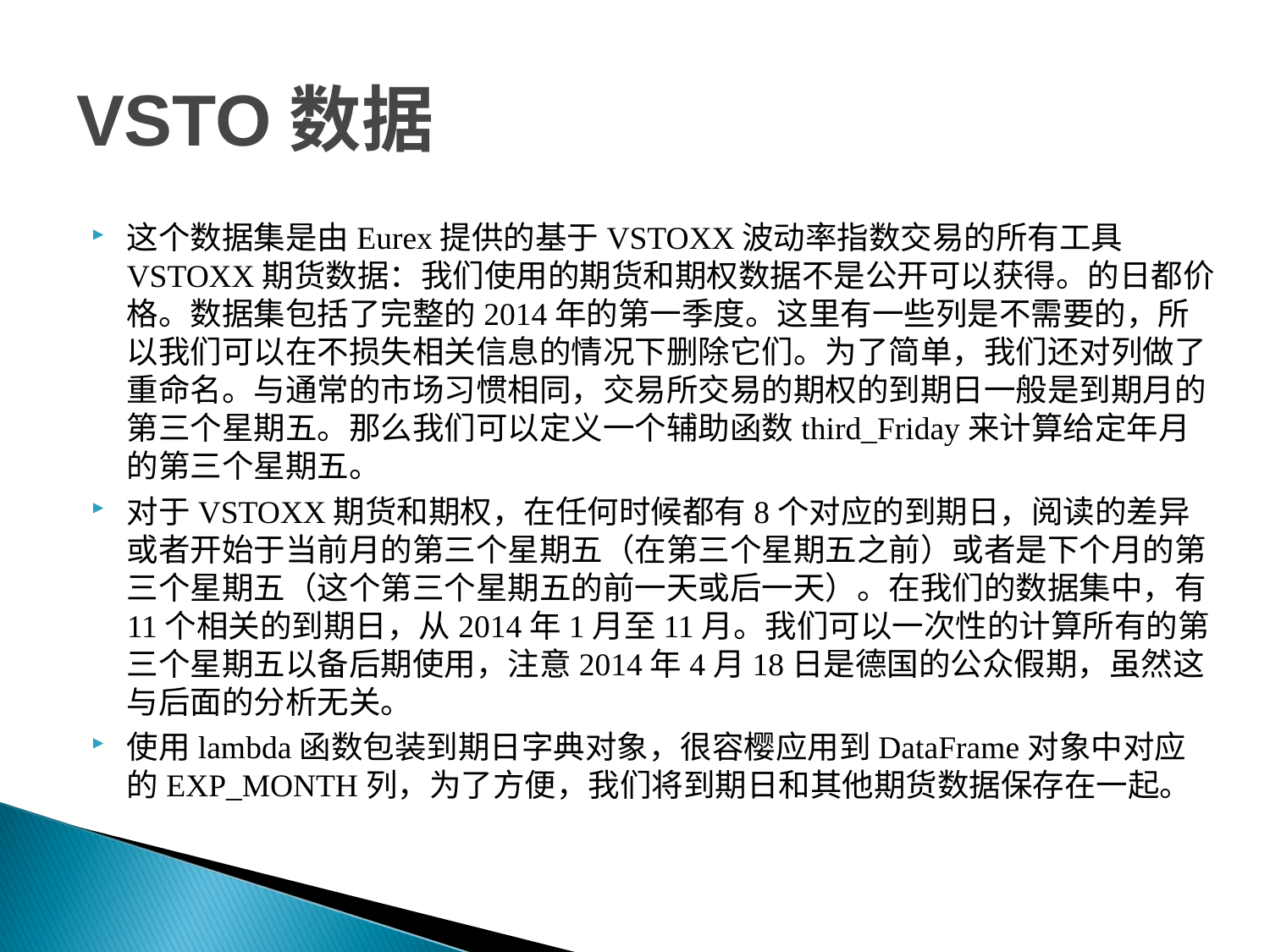

# VSTO数据
这个数据集是由Eurex提供的基于VSTOXX波动率指数交易的所有工具VSTOXX期货数据：我们使用的期货和期权数据不是公开可以获得。的日都价格。数据集包括了完整的2014年的第一季度。这里有一些列是不需要的，所以我们可以在不损失相关信息的情况下删除它们。为了简单，我们还对列做了重命名。与通常的市场习惯相同，交易所交易的期权的到期日一般是到期月的第三个星期五。那么我们可以定义一个辅助函数third_Friday来计算给定年月的第三个星期五。
对于VSTOXX期货和期权，在任何时候都有8个对应的到期日，阅读的差异或者开始于当前月的第三个星期五（在第三个星期五之前）或者是下个月的第三个星期五（这个第三个星期五的前一天或后一天）。在我们的数据集中，有11个相关的到期日，从2014年1月至11月。我们可以一次性的计算所有的第三个星期五以备后期使用，注意2014年4月18日是德国的公众假期，虽然这与后面的分析无关。
使用lambda函数包装到期日字典对象，很容樱应用到DataFrame对象中对应的EXP_MONTH列，为了方便，我们将到期日和其他期货数据保存在一起。